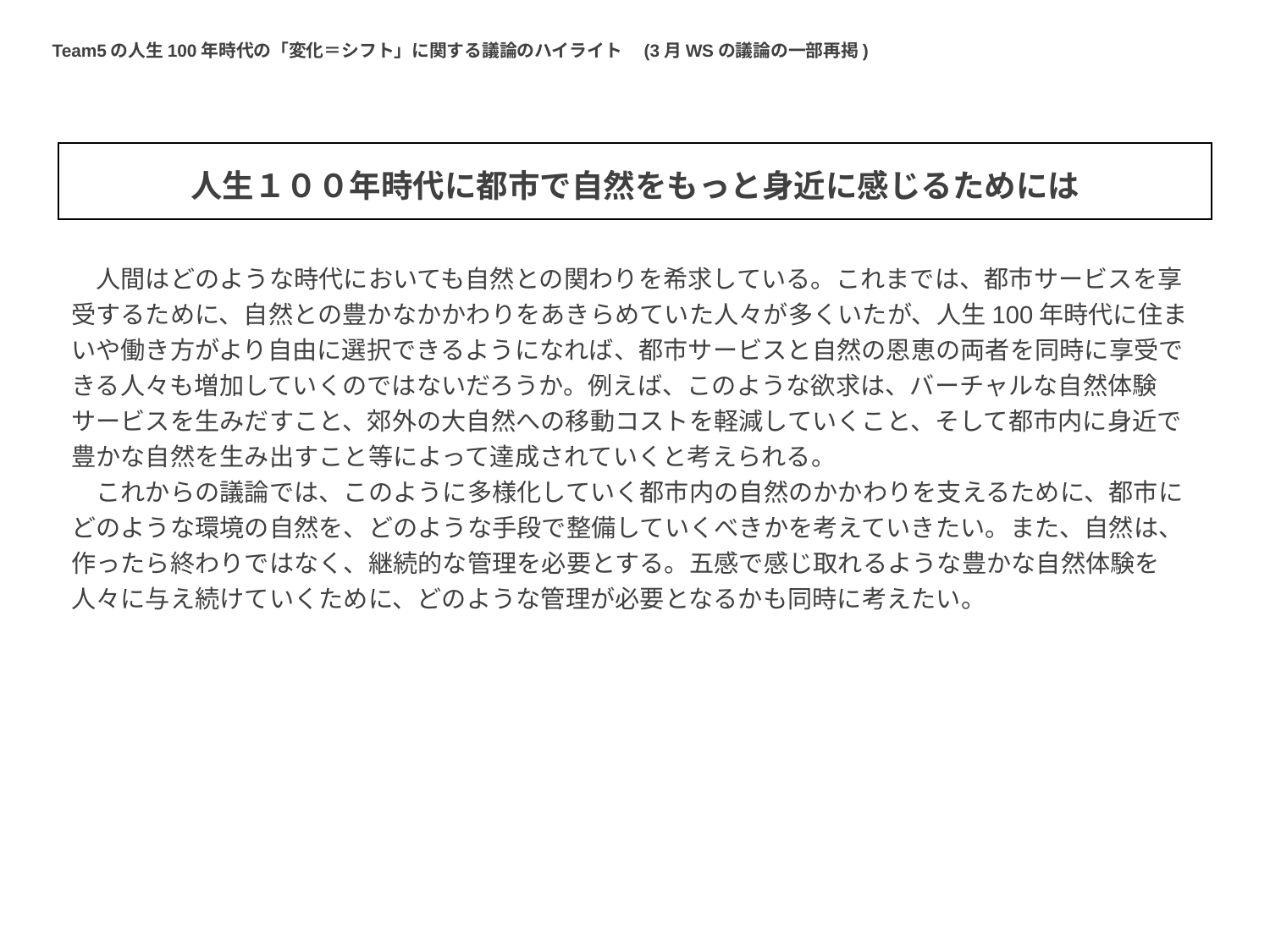

Team5の人生100年時代の「変化＝シフト」に関する議論のハイライト　(3月WSの議論の一部再掲)
人生１００年時代に都市で自然をもっと身近に感じるためには
# 人間はどのような時代においても自然との関わりを希求している。これまでは、都市サービスを享受するために、自然との豊かなかかわりをあきらめていた人々が多くいたが、人生100年時代に住まいや働き方がより自由に選択できるようになれば、都市サービスと自然の恩恵の両者を同時に享受できる人々も増加していくのではないだろうか。例えば、このような欲求は、バーチャルな自然体験サービスを生みだすこと、郊外の大自然への移動コストを軽減していくこと、そして都市内に身近で豊かな自然を生み出すこと等によって達成されていくと考えられる。 　これからの議論では、このように多様化していく都市内の自然のかかわりを支えるために、都市にどのような環境の自然を、どのような手段で整備していくべきかを考えていきたい。また、自然は、作ったら終わりではなく、継続的な管理を必要とする。五感で感じ取れるような豊かな自然体験を人々に与え続けていくために、どのような管理が必要となるかも同時に考えたい。